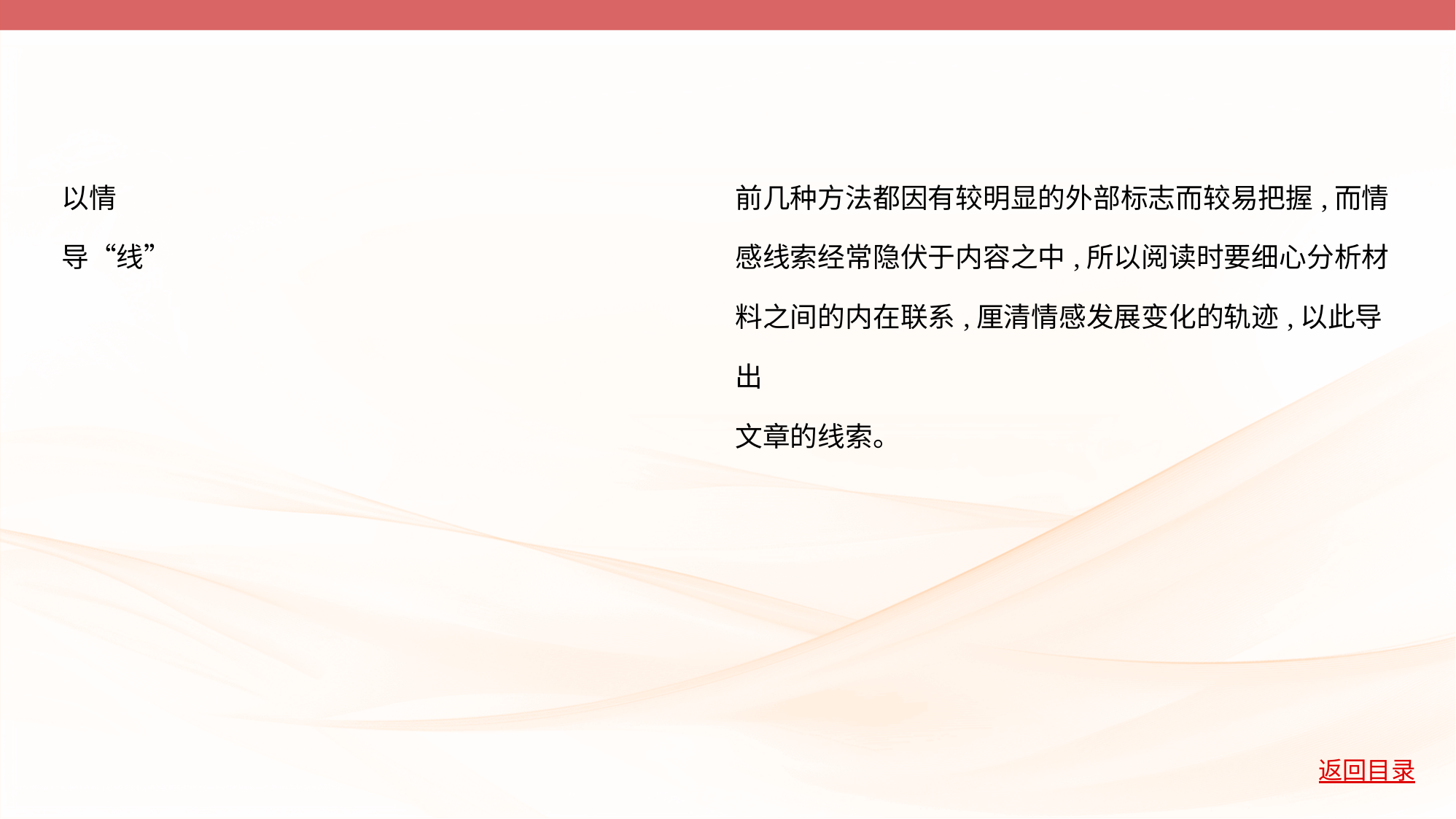

| 以情 导“线” | 前几种方法都因有较明显的外部标志而较易把握,而情 感线索经常隐伏于内容之中,所以阅读时要细心分析材 料之间的内在联系,厘清情感发展变化的轨迹,以此导出 文章的线索。 |
| --- | --- |